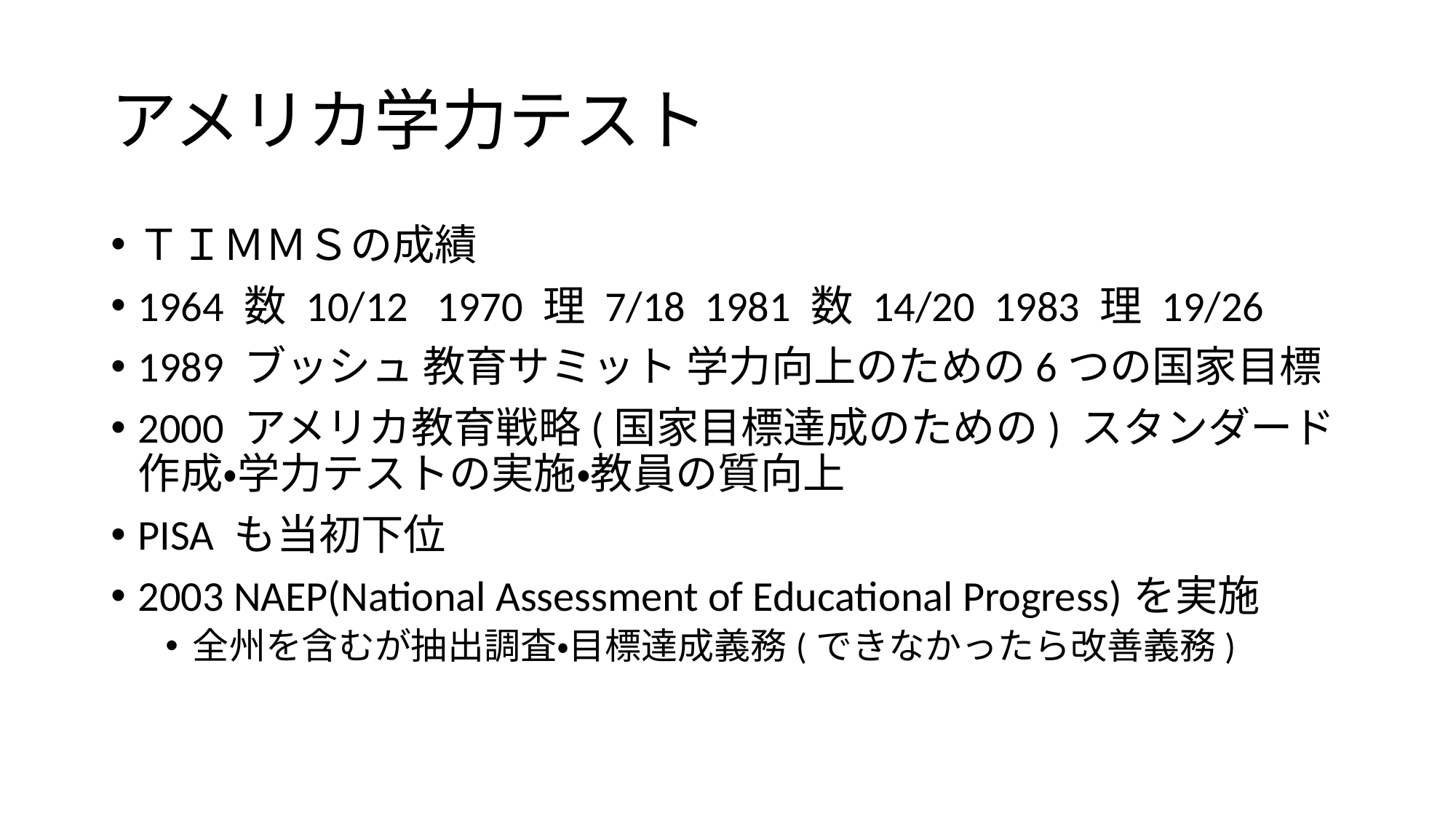

# アメリカ学力テスト
ＴＩＭＭＳの成績
1964 数 10/12   1970 理 7/18  1981 数 14/20  1983 理 19/26
1989 ブッシュ 教育サミット 学力向上のための6つの国家目標
2000 アメリカ教育戦略(国家目標達成のための) スタンダード作成・学力テストの実施・教員の質向上
PISA も当初下位
2003 NAEP(National Assessment of Educational Progress)を実施
全州を含むが抽出調査・目標達成義務(できなかったら改善義務)